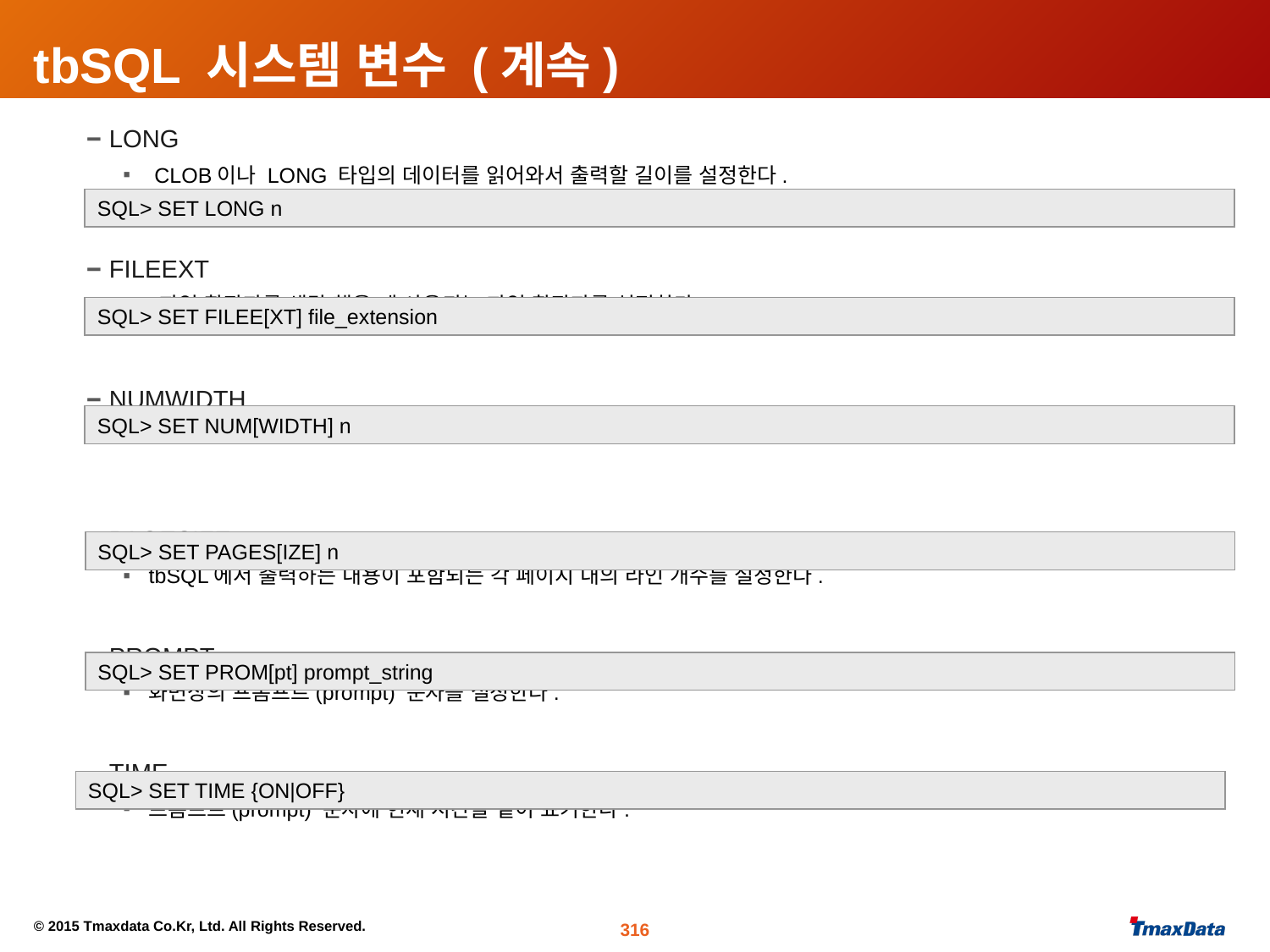

# tbSQL 시스템 변수 (계속)
 LONG
 CLOB이나 LONG 타입의 데이터를 읽어와서 출력할 길이를 설정한다.

 FILEEXT
 파일 확장자를 생략 했을 때 사용되는 파일 확장자를 설정한다.

 NUMWIDTH
 NUMBER 타입을 출력할 길이를 설정한다. LINESIZE를 넘을 수 없다.

 PAGESIZE
tbSQL에서 출력하는 내용이 포함되는 각 페이지 내의 라인 개수를 설정한다.

 PROMPT
화면상의 프롬프트(prompt) 문자를 설정한다.

 TIME
프롬프트(prompt) 문자에 현재 시간을 같이 표기한다.

SQL> SET LONG n
SQL> SET FILEE[XT] file_extension
SQL> SET NUM[WIDTH] n
SQL> SET PAGES[IZE] n
SQL> SET PROM[pt] prompt_string
SQL> SET TIME {ON|OFF}